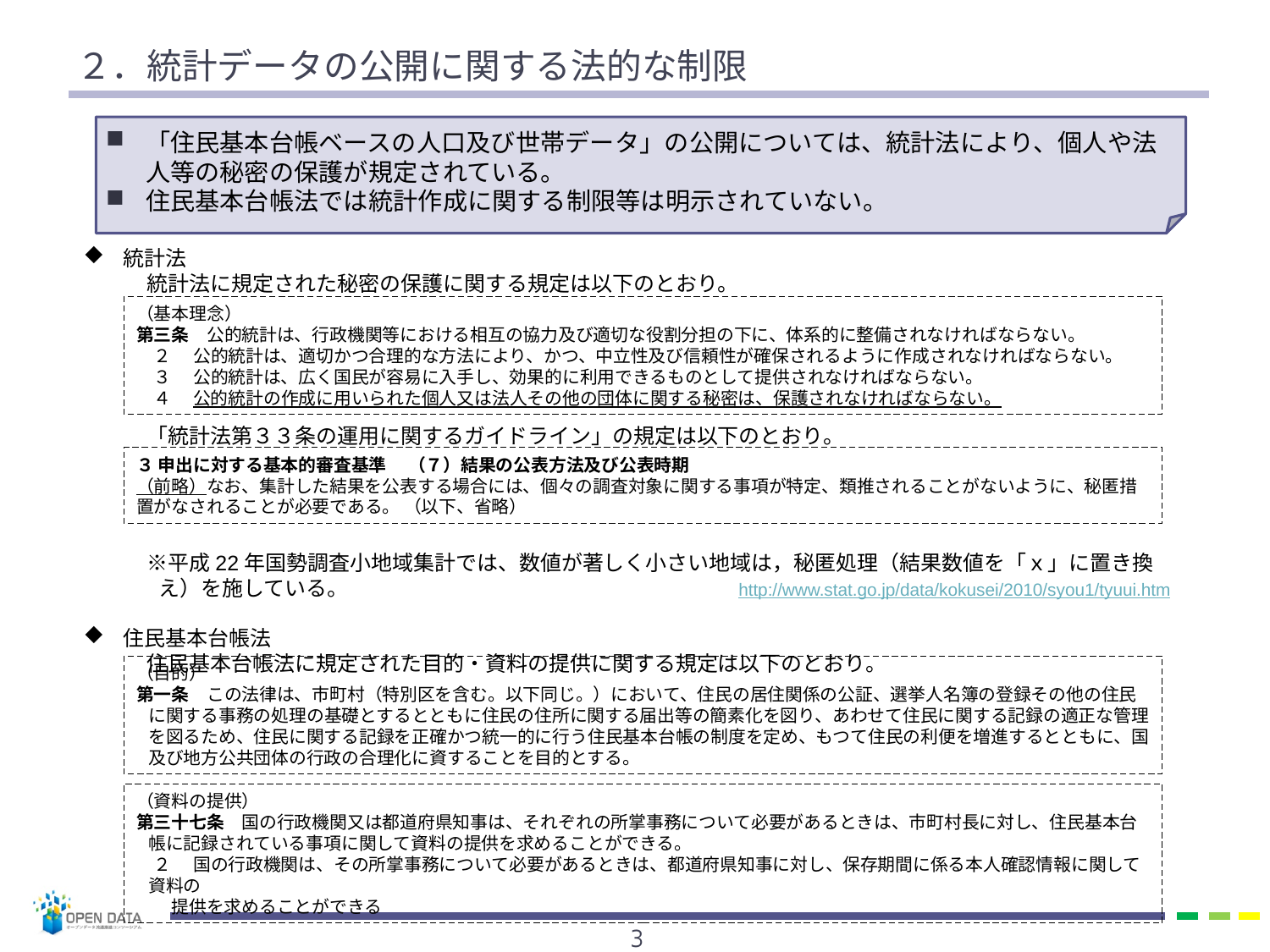

# ２．統計データの公開に関する法的な制限
「住民基本台帳ベースの人口及び世帯データ」の公開については、統計法により、個人や法人等の秘密の保護が規定されている。
住民基本台帳法では統計作成に関する制限等は明示されていない。
統計法
　　　統計法に規定された秘密の保護に関する規定は以下のとおり。

　　　「統計法第３３条の運用に関するガイドライン」の規定は以下のとおり。

　　　※平成22年国勢調査小地域集計では、数値が著しく小さい地域は，秘匿処理（結果数値を「ｘ」に置き換え）を施している。

住民基本台帳法
　　　住民基本台帳法に規定された目的・資料の提供に関する規定は以下のとおり。

（基本理念）
第三条　公的統計は、行政機関等における相互の協力及び適切な役割分担の下に、体系的に整備されなければならない。
　２ 　公的統計は、適切かつ合理的な方法により、かつ、中立性及び信頼性が確保されるように作成されなければならない。
　３ 　公的統計は、広く国民が容易に入手し、効果的に利用できるものとして提供されなければならない。
　４ 　公的統計の作成に用いられた個人又は法人その他の団体に関する秘密は、保護されなければならない。
３ 申出に対する基本的審査基準 　（７）結果の公表方法及び公表時期
（前略）なお、集計した結果を公表する場合には、個々の調査対象に関する事項が特定、類推されることがないように、秘匿措置がなされることが必要である。 （以下、省略）
http://www.stat.go.jp/data/kokusei/2010/syou1/tyuui.htm
（目的）
第一条　この法律は、市町村（特別区を含む。以下同じ。）において、住民の居住関係の公証、選挙人名簿の登録その他の住民に関する事務の処理の基礎とするとともに住民の住所に関する届出等の簡素化を図り、あわせて住民に関する記録の適正な管理を図るため、住民に関する記録を正確かつ統一的に行う住民基本台帳の制度を定め、もつて住民の利便を増進するとともに、国及び地方公共団体の行政の合理化に資することを目的とする。
（資料の提供）
第三十七条　国の行政機関又は都道府県知事は、それぞれの所掌事務について必要があるときは、市町村長に対し、住民基本台帳に記録されている事項に関して資料の提供を求めることができる。
　２ 　国の行政機関は、その所掌事務について必要があるときは、都道府県知事に対し、保存期間に係る本人確認情報に関して資料の
　　提供を求めることができる
3